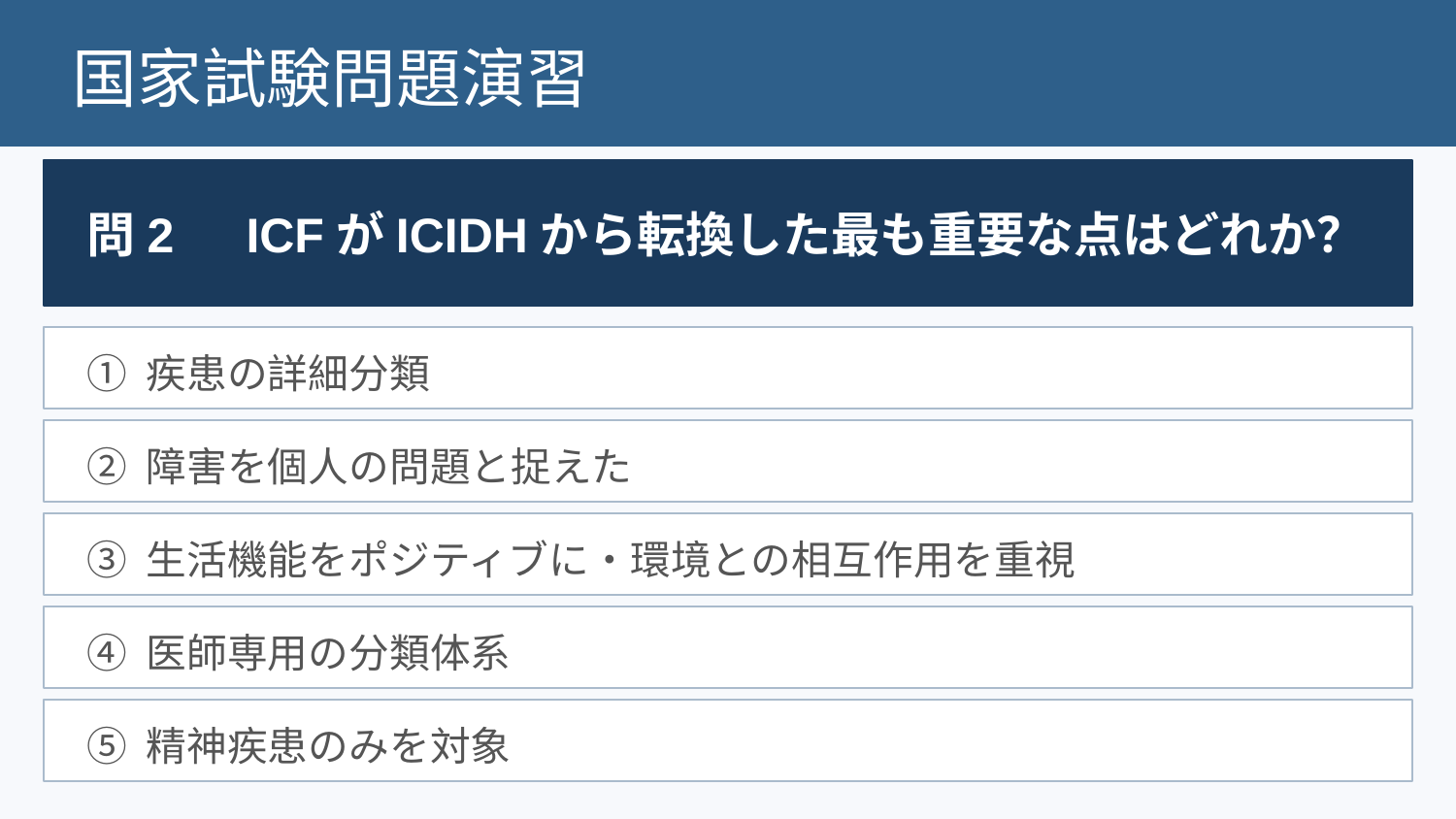

国家試験問題演習

問2　ICFがICIDHから転換した最も重要な点はどれか？

① 疾患の詳細分類

② 障害を個人の問題と捉えた

③ 生活機能をポジティブに・環境との相互作用を重視

④ 医師専用の分類体系

⑤ 精神疾患のみを対象